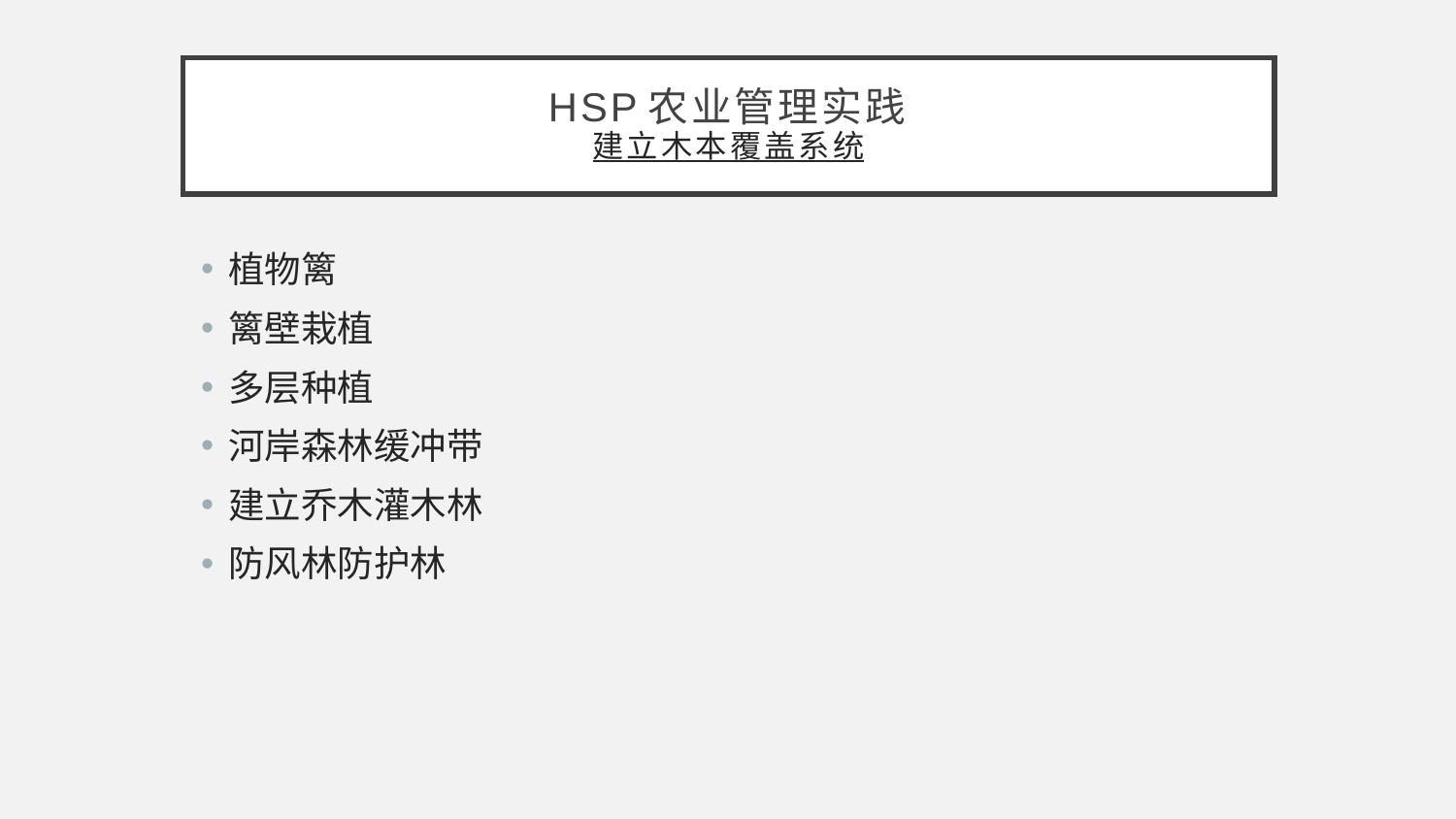

HSP农业管理实践
建立木本覆盖系统
植物篱
篱壁栽植
多层种植
河岸森林缓冲带
建立乔木灌木林
防风林防护林